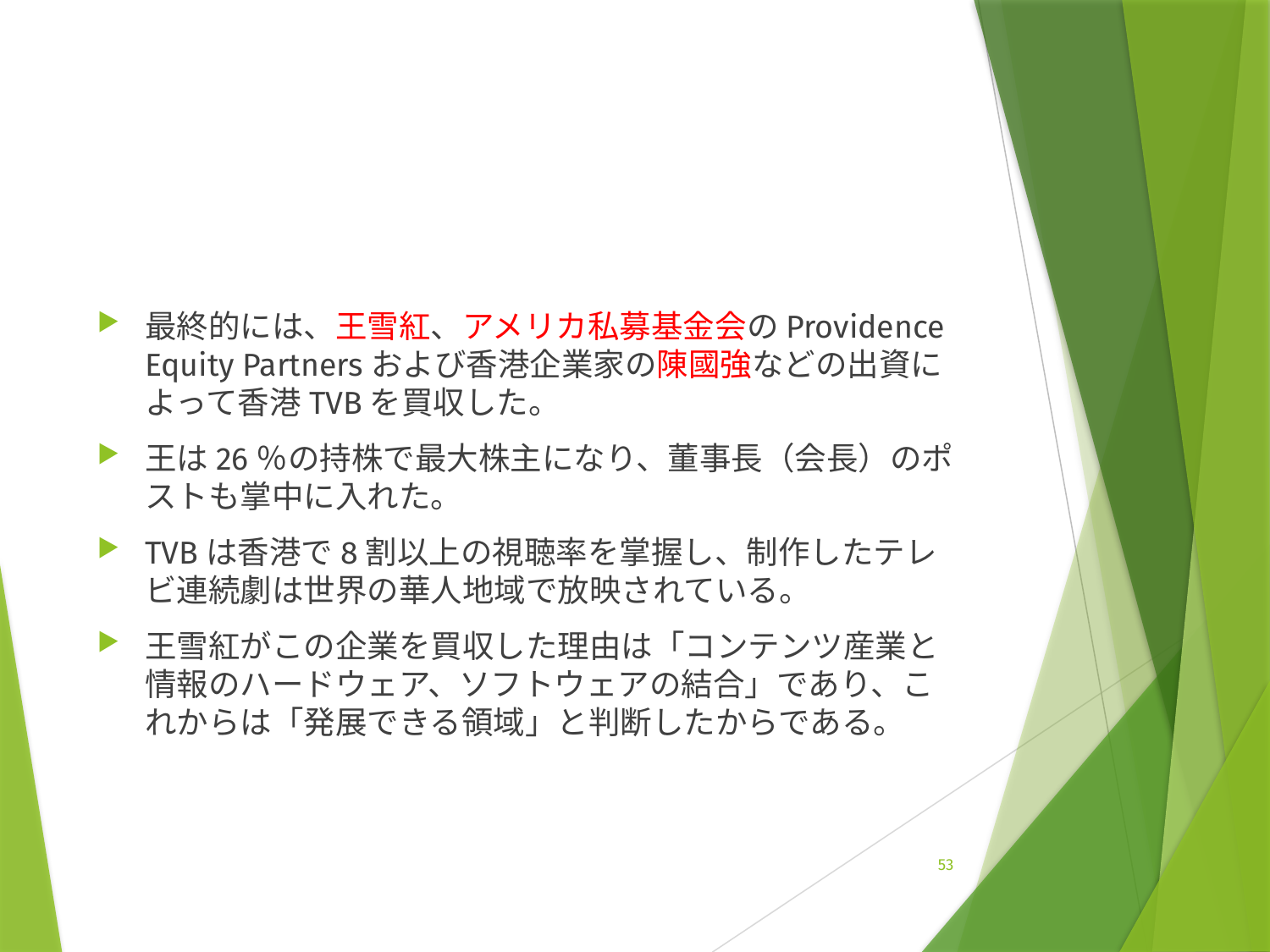

#
最終的には、王雪紅、アメリカ私募基金会のProvidence Equity Partnersおよび香港企業家の陳國強などの出資によって香港TVBを買収した。
王は26％の持株で最大株主になり、董事長（会長）のポストも掌中に入れた。
TVBは香港で8割以上の視聴率を掌握し、制作したテレビ連続劇は世界の華人地域で放映されている。
王雪紅がこの企業を買収した理由は「コンテンツ産業と情報のハードウェア、ソフトウェアの結合」であり、これからは「発展できる領域」と判断したからである。

53